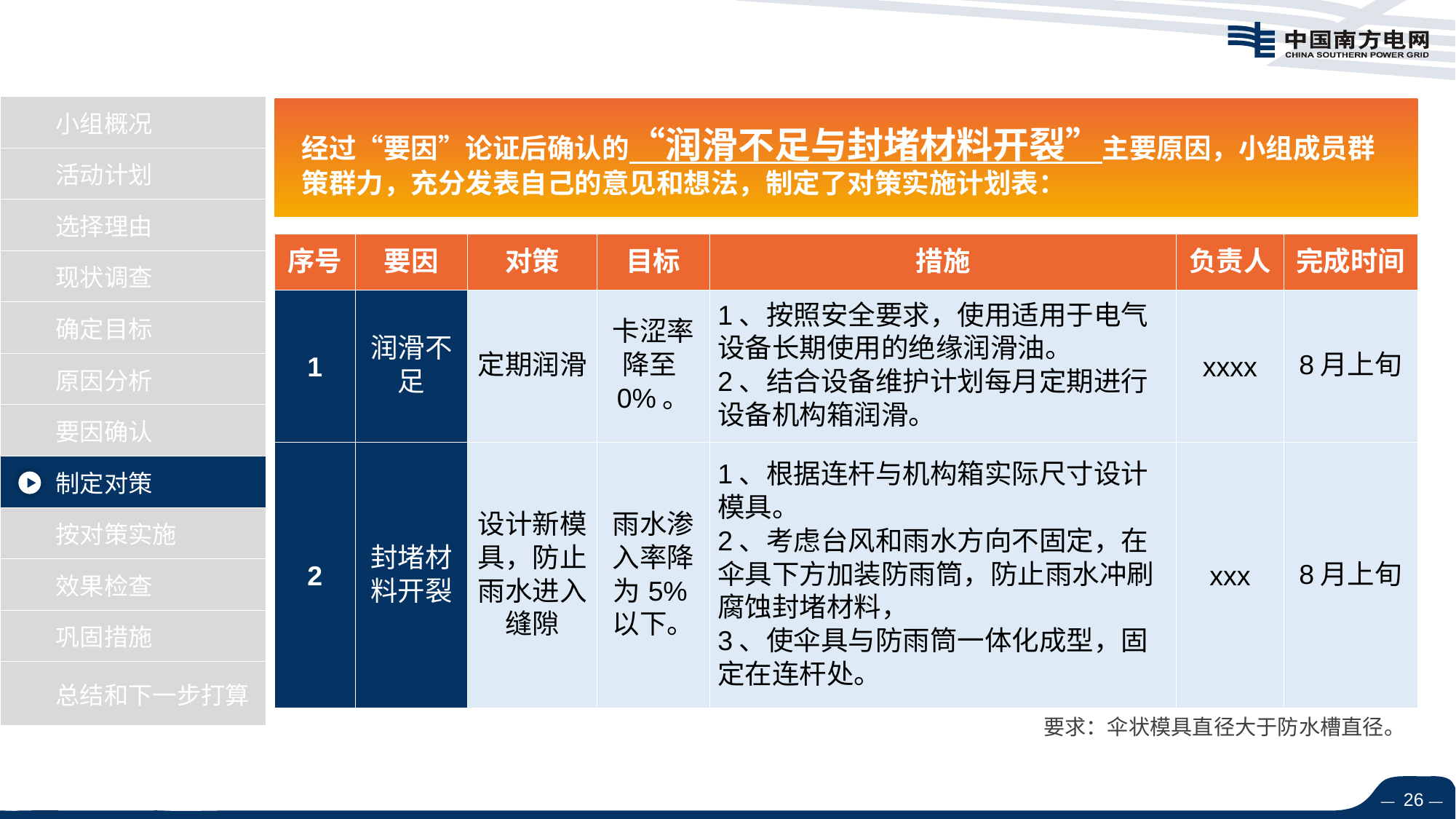

经过“要因”论证后确认的“润滑不足与封堵材料开裂”主要原因，小组成员群策群力，充分发表自己的意见和想法，制定了对策实施计划表：
| 序号 | 要因 | 对策 | 目标 | 措施 | 负责人 | 完成时间 |
| --- | --- | --- | --- | --- | --- | --- |
| 1 | 润滑不足 | 定期润滑 | 卡涩率降至0%。 | 1、按照安全要求，使用适用于电气设备长期使用的绝缘润滑油。 2、结合设备维护计划每月定期进行设备机构箱润滑。 | xxxx | 8月上旬 |
| 2 | 封堵材料开裂 | 设计新模具，防止雨水进入缝隙 | 雨水渗入率降为5%以下。 | 1、根据连杆与机构箱实际尺寸设计模具。 2、考虑台风和雨水方向不固定，在伞具下方加装防雨筒，防止雨水冲刷腐蚀封堵材料， 3、使伞具与防雨筒一体化成型，固定在连杆处。 | xxx | 8月上旬 |
要求：伞状模具直径大于防水槽直径。